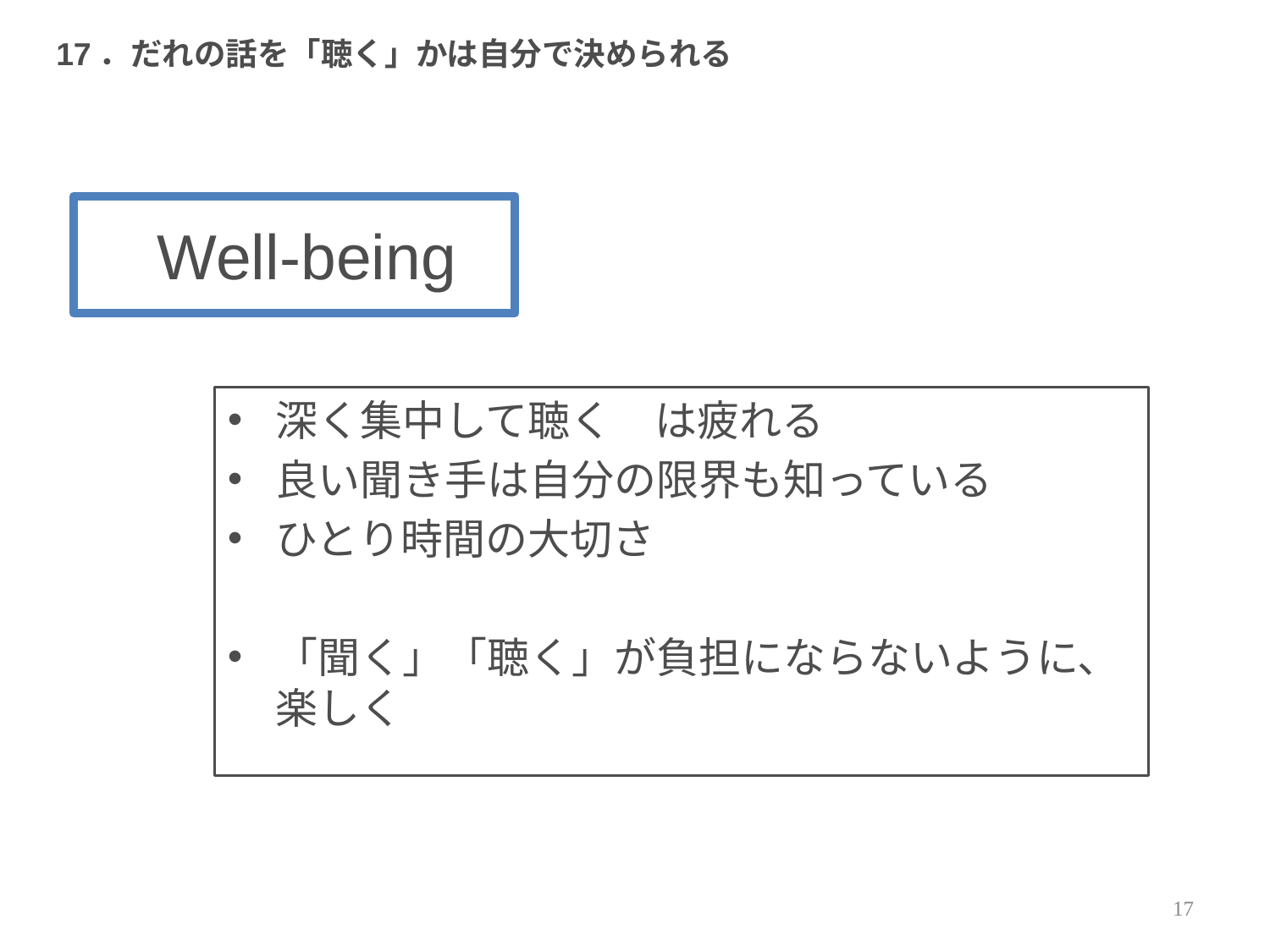

# 17．だれの話を「聴く」かは自分で決められる
　Well-being
深く集中して聴く　は疲れる
良い聞き手は自分の限界も知っている
ひとり時間の大切さ

「聞く」「聴く」が負担にならないように、楽しく

17